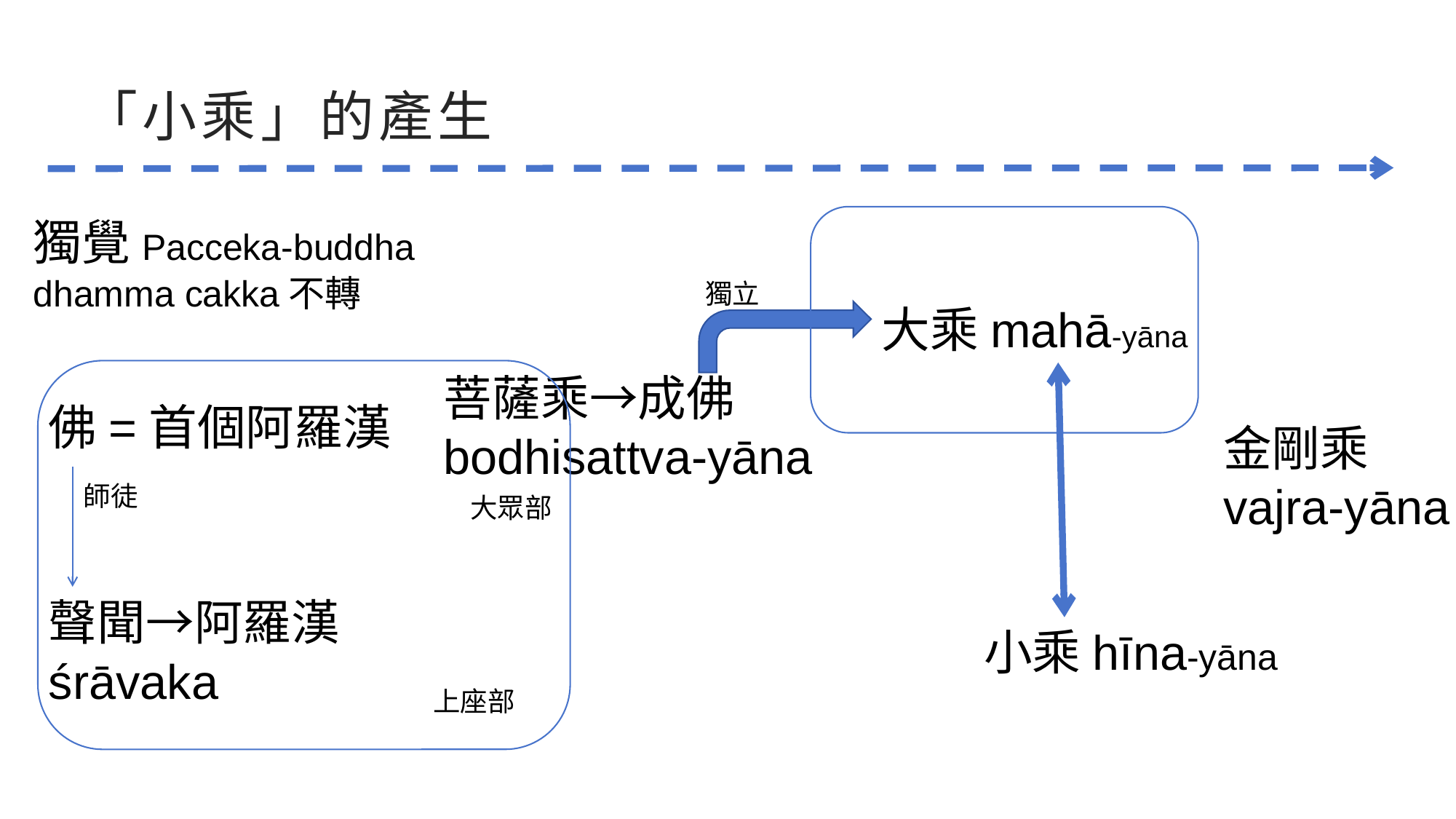

# 「小乘」的產生
獨覺Pacceka-buddha
dhamma cakka不轉

獨立
大乘mahā-yāna

菩薩乘→成佛bodhisattva-yāna
佛=首個阿羅漢
金剛乘
vajra-yāna
師徒
大眾部
聲聞→阿羅漢śrāvaka
小乘hīna-yāna
上座部